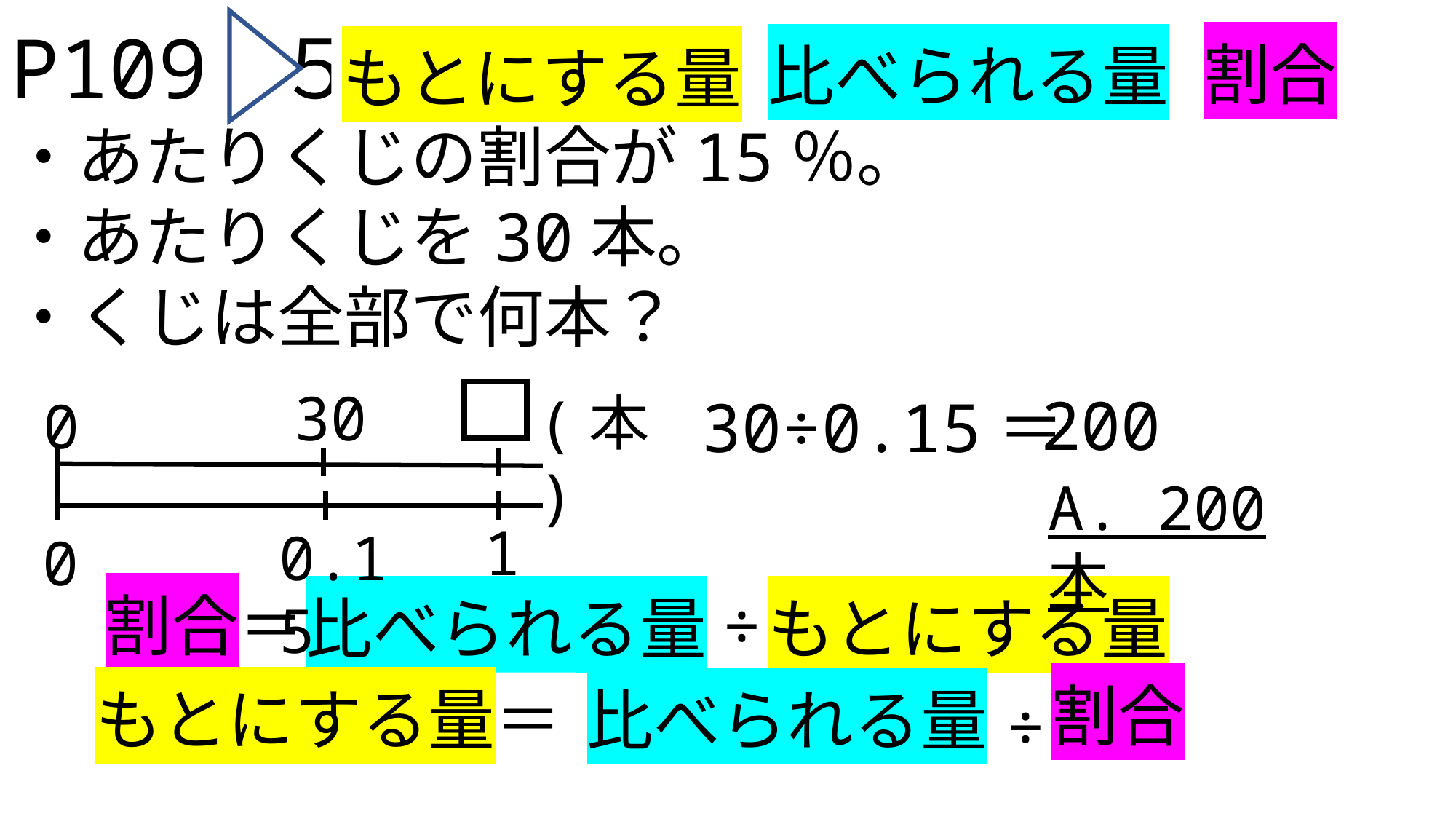

P109 ５
・あたりくじの割合が15％。
・あたりくじを30本。
・くじは全部で何本？
割合
比べられる量

もとにする量
30
200
(本)
30÷0.15＝

0
A. 200本
1
0.15
0
割合＝　　　　　　÷
比べられる量
もとにする量
割合
もとにする量＝
比べられる量
　　　　　　　÷